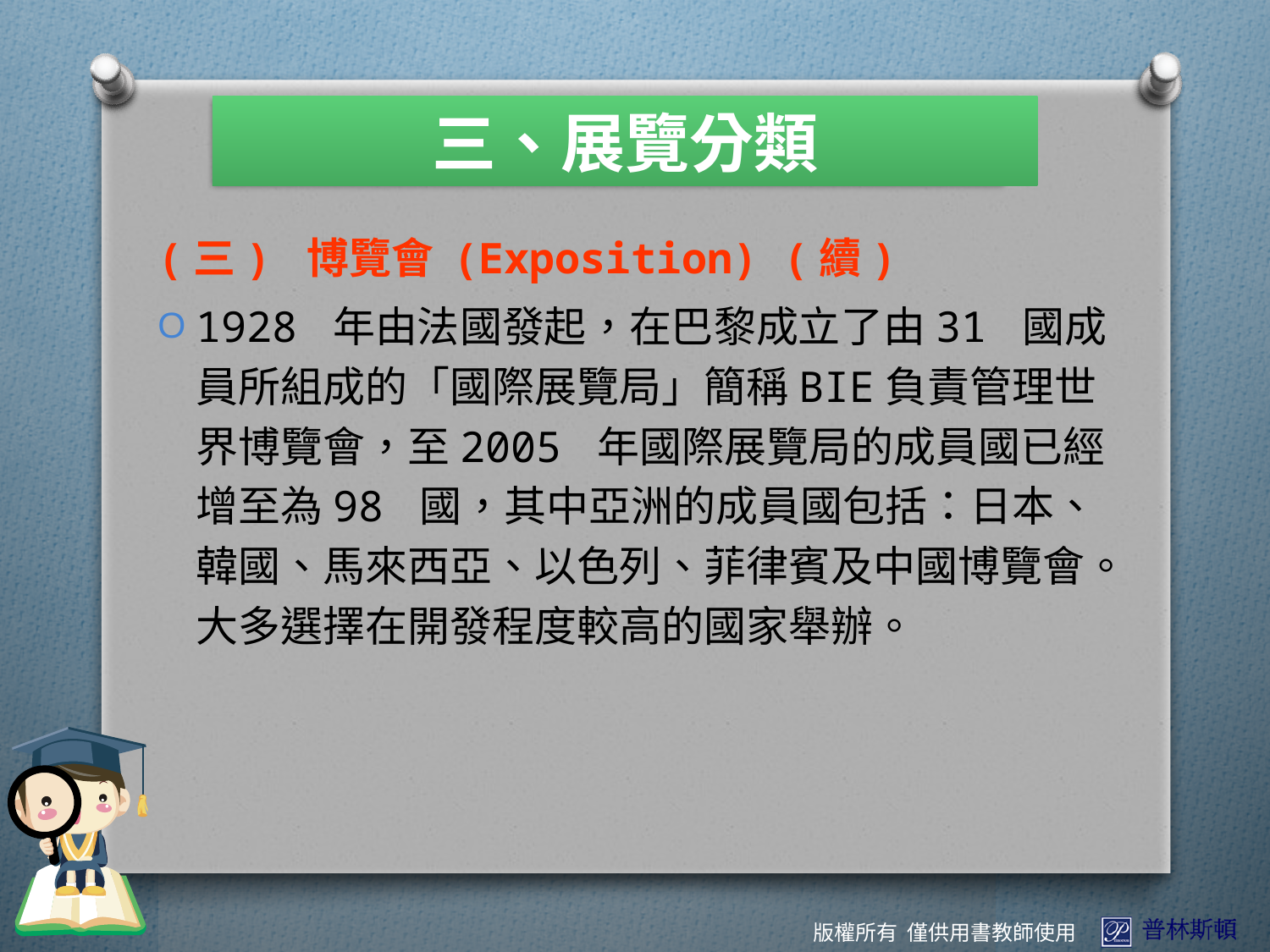

三、展覽分類
(三) 博覽會 (Exposition) (續)
1928 年由法國發起，在巴黎成立了由31 國成員所組成的「國際展覽局」簡稱BIE負責管理世界博覽會，至2005 年國際展覽局的成員國已經增至為98 國，其中亞洲的成員國包括：日本、韓國、馬來西亞、以色列、菲律賓及中國博覽會。大多選擇在開發程度較高的國家舉辦。